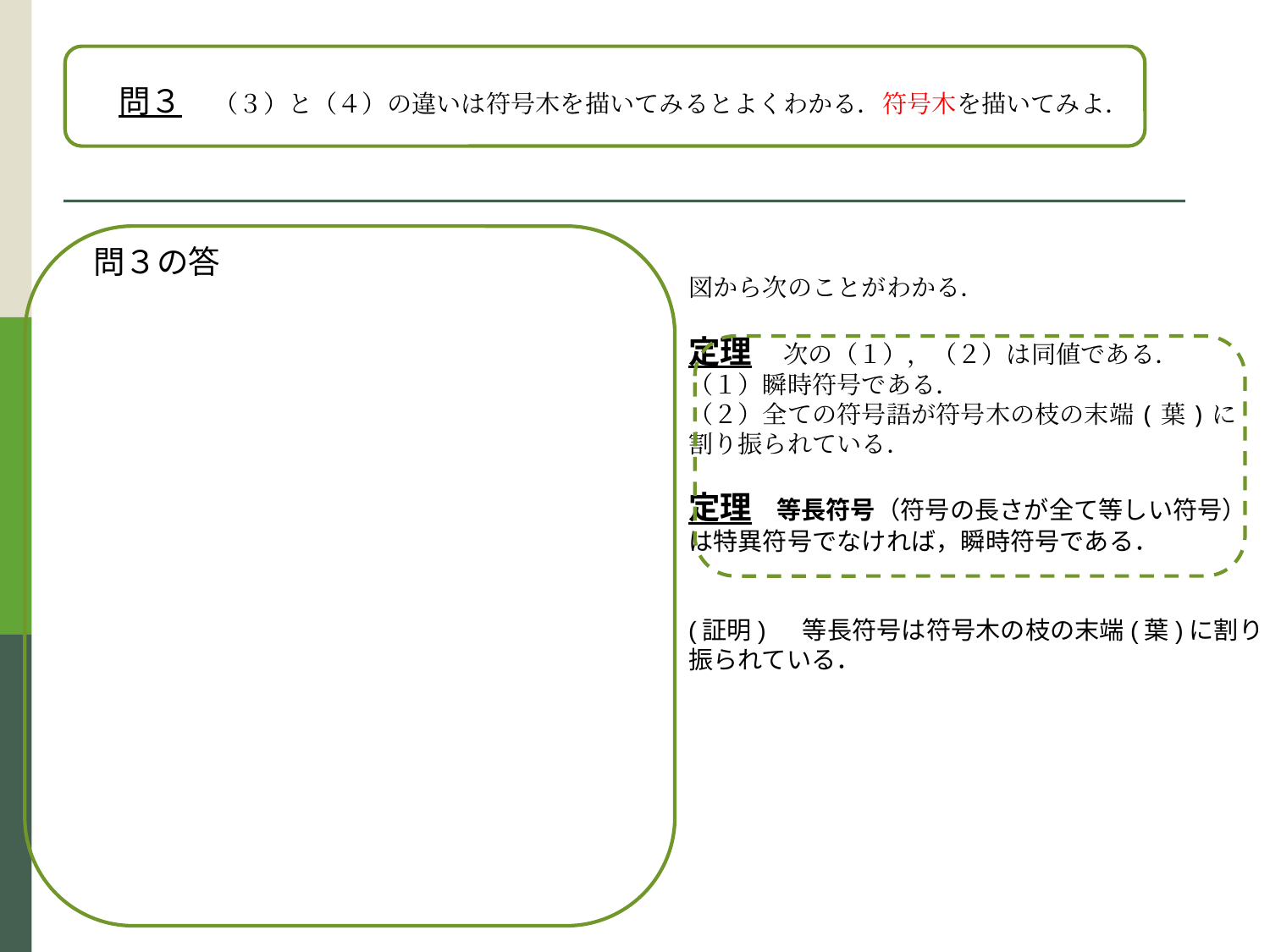

問３　（３）と（４）の違いは符号木を描いてみるとよくわかる．符号木を描いてみよ．

問３の答
図から次のことがわかる．

定理　次の（１），（２）は同値である．
（１）瞬時符号である．
（２）全ての符号語が符号木の枝の末端(葉)に
割り振られている．

定理　等長符号（符号の長さが全て等しい符号）
は特異符号でなければ，瞬時符号である．

(証明)　 等長符号は符号木の枝の末端(葉)に割り
振られている．